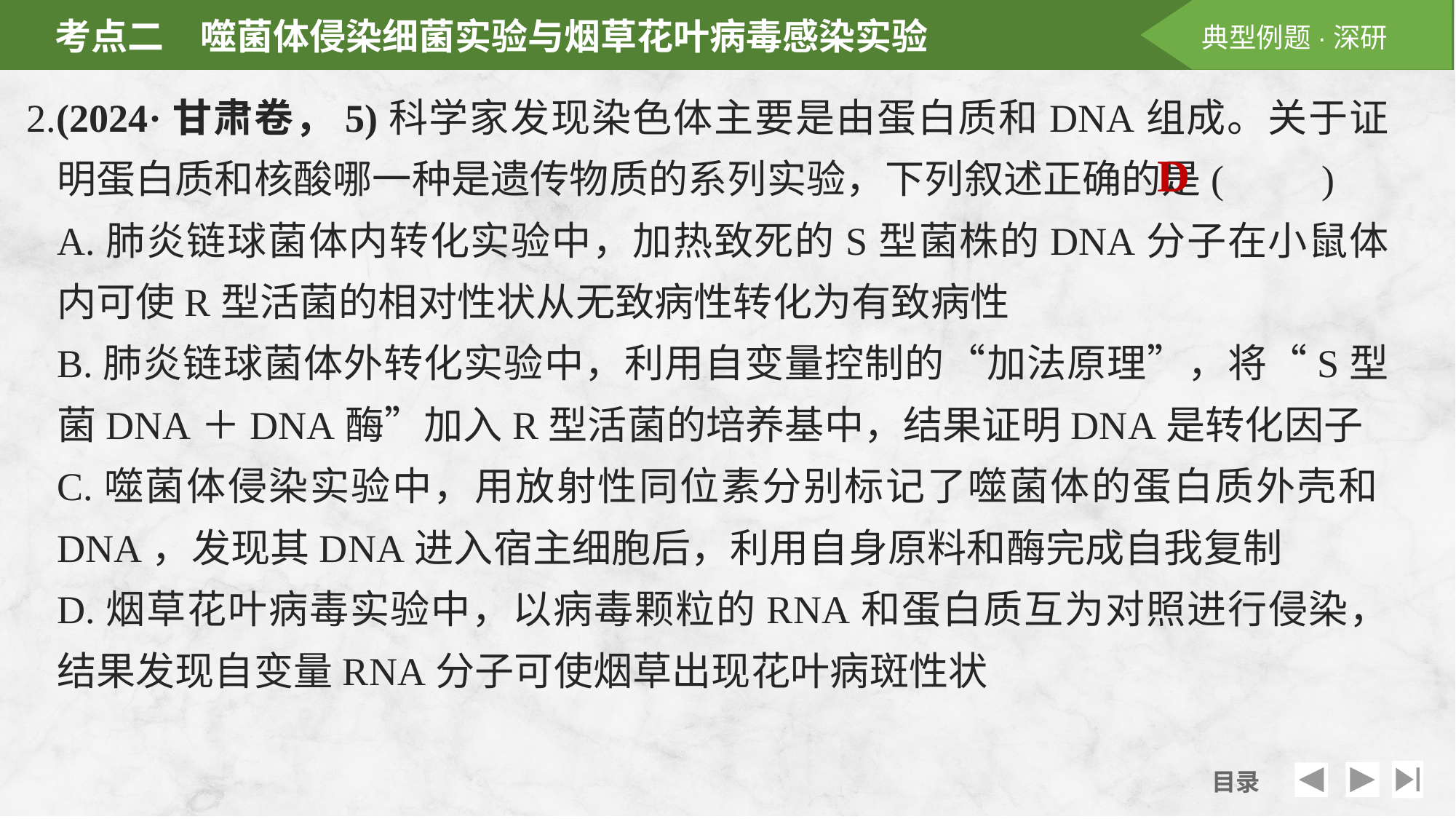

2.(2024·甘肃卷，5)科学家发现染色体主要是由蛋白质和DNA组成。关于证明蛋白质和核酸哪一种是遗传物质的系列实验，下列叙述正确的是(　　)
	A.肺炎链球菌体内转化实验中，加热致死的S型菌株的DNA分子在小鼠体内可使R型活菌的相对性状从无致病性转化为有致病性
	B.肺炎链球菌体外转化实验中，利用自变量控制的“加法原理”，将“S型菌DNA＋DNA酶”加入R型活菌的培养基中，结果证明DNA是转化因子
	C.噬菌体侵染实验中，用放射性同位素分别标记了噬菌体的蛋白质外壳和DNA，发现其DNA进入宿主细胞后，利用自身原料和酶完成自我复制
	D.烟草花叶病毒实验中，以病毒颗粒的RNA和蛋白质互为对照进行侵染，结果发现自变量RNA分子可使烟草出现花叶病斑性状
D